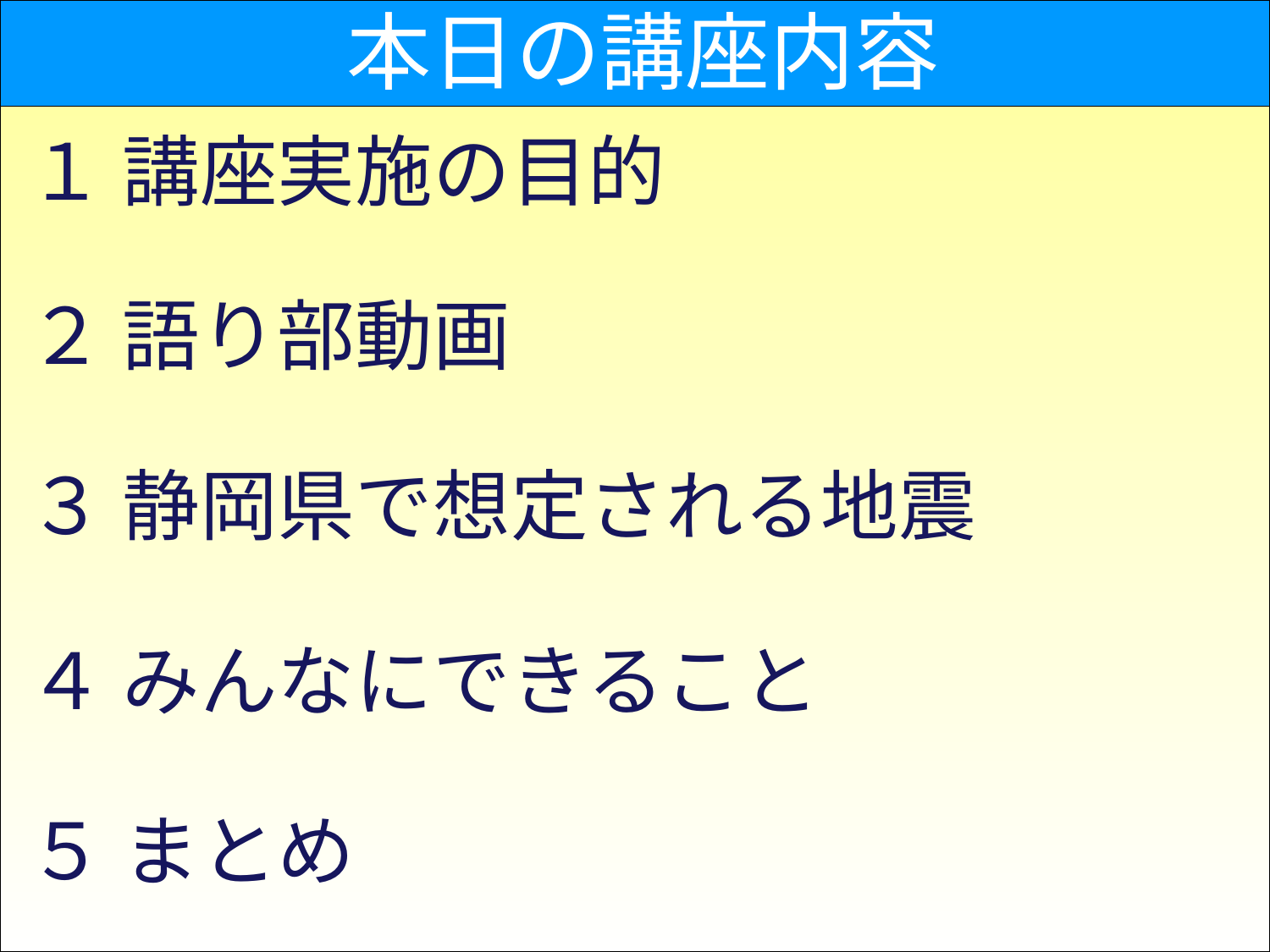

本日の講座内容
１ 講座実施の目的
２ 語り部動画
３ 静岡県で想定される地震
４ みんなにできること
５ まとめ